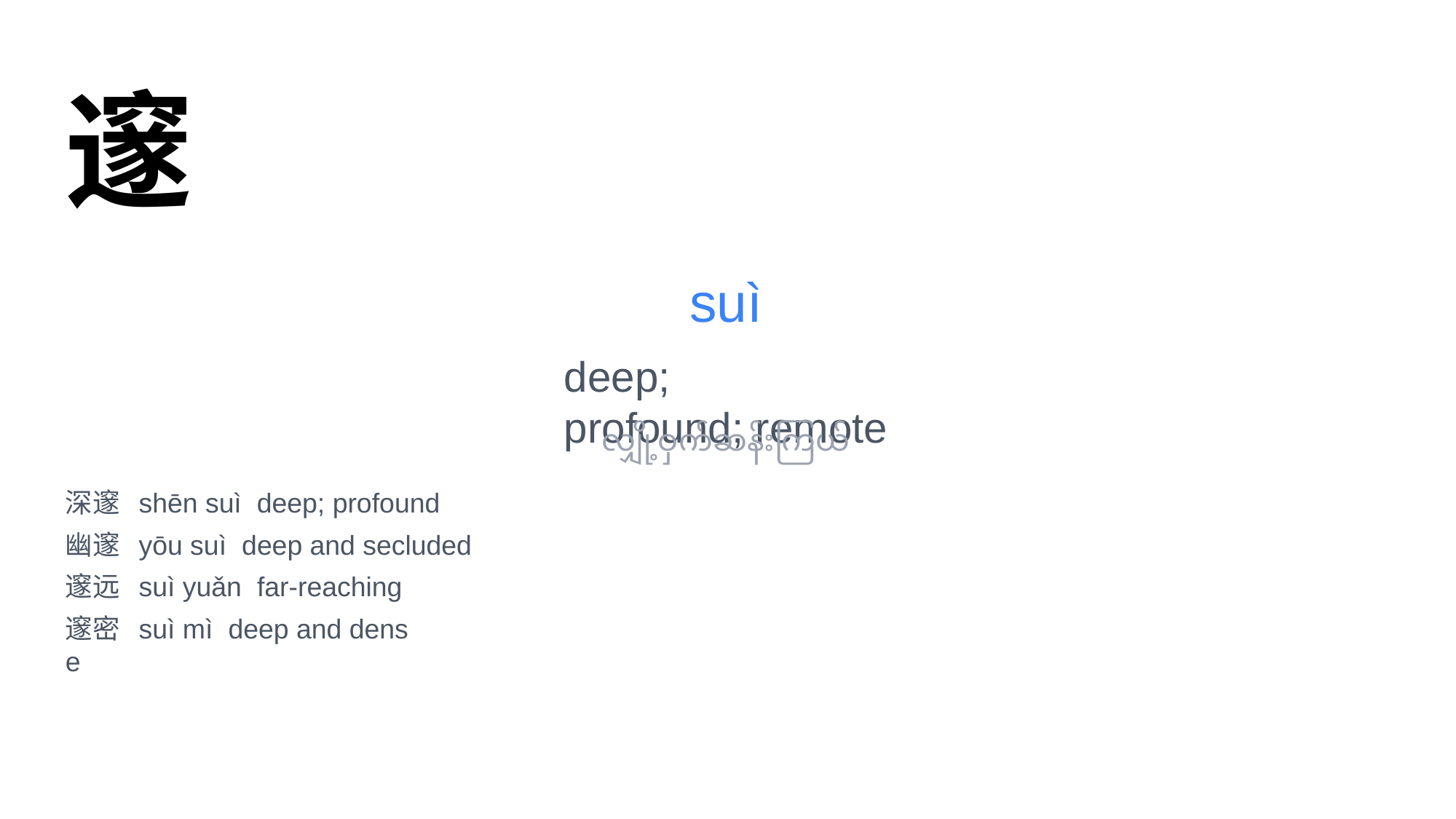

邃
suì
deep;
profound; remote
လျှို့ဝှက်ဆန်းကြယ်
深邃  shēn suì  deep; profound
幽邃  yōu suì  deep and secluded
邃远  suì yuǎn  far-reaching
邃密  suì mì  deep and dens
e